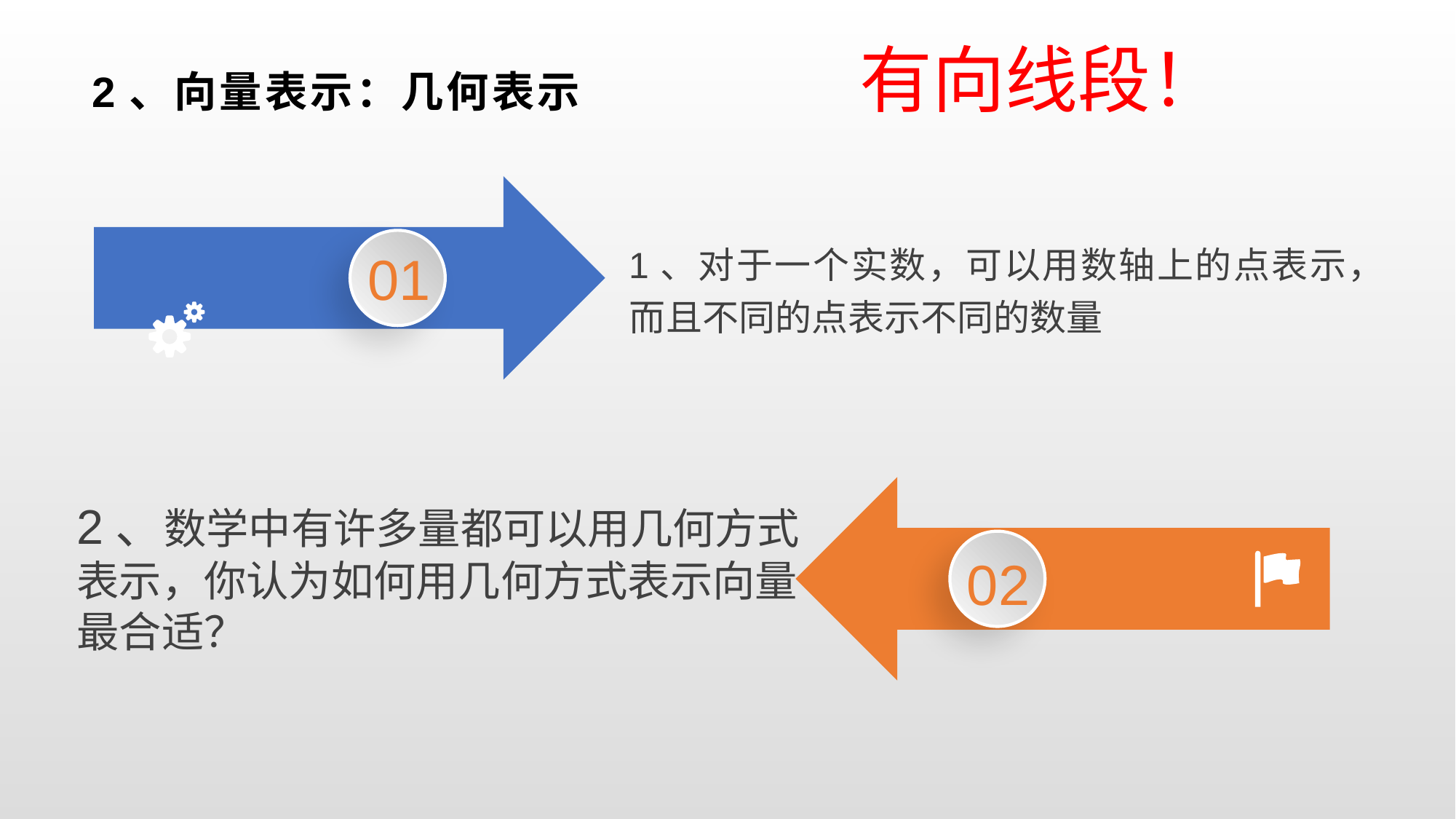

有向线段！
# 2、向量表示：几何表示

01

02
1、对于一个实数，可以用数轴上的点表示，而且不同的点表示不同的数量
2、数学中有许多量都可以用几何方式表示，你认为如何用几何方式表示向量最合适？